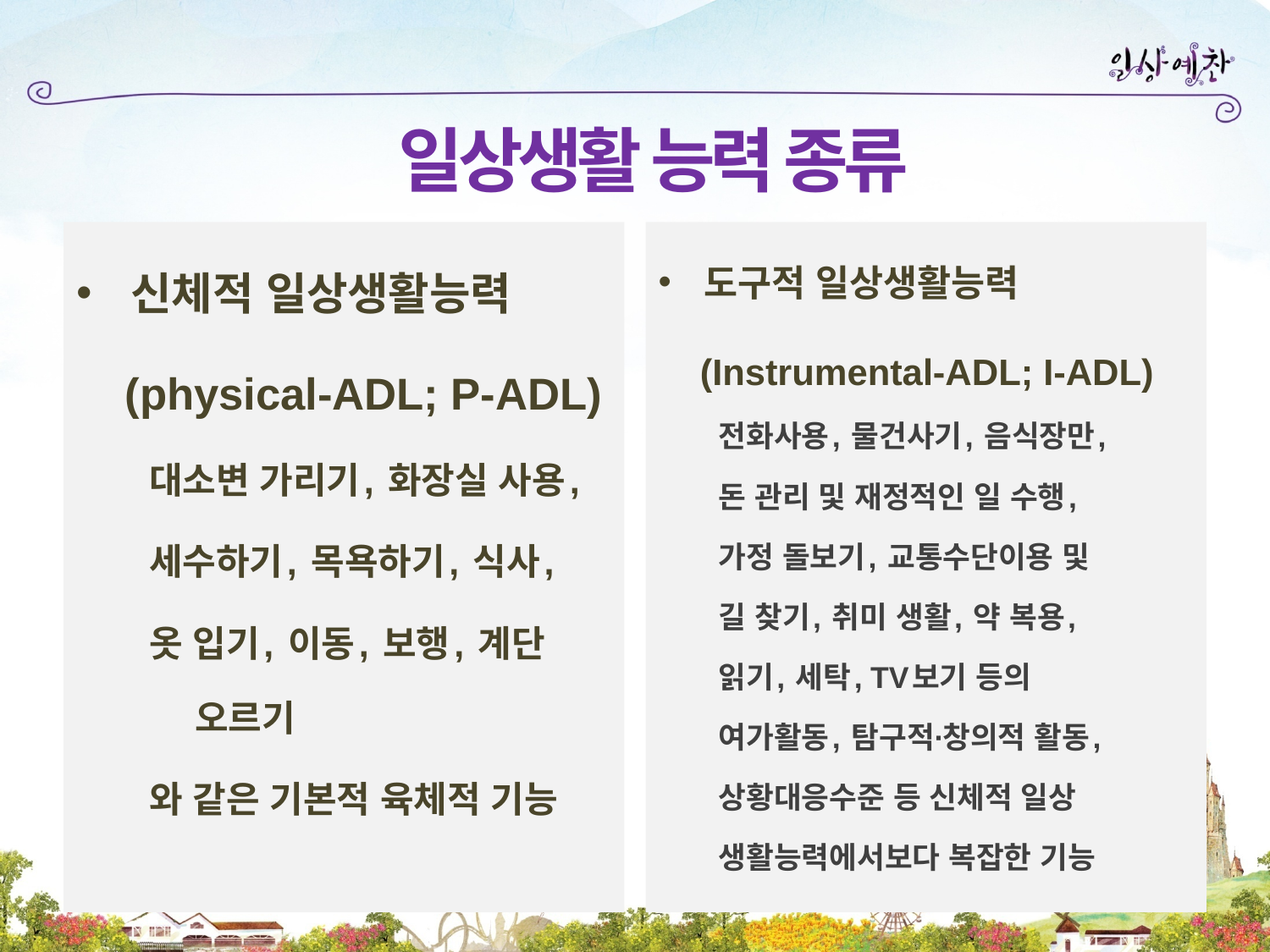

일상생활 능력 종류
신체적 일상생활능력
    (physical-ADL; P-ADL)
대소변 가리기, 화장실 사용,
세수하기, 목욕하기, 식사,
옷 입기, 이동, 보행, 계단 오르기
와 같은 기본적 육체적 기능
도구적 일상생활능력
    (Instrumental-ADL; I-ADL)
전화사용, 물건사기, 음식장만,
돈 관리 및 재정적인 일 수행,
가정 돌보기, 교통수단이용 및
길 찾기, 취미 생활, 약 복용,
읽기, 세탁, TV보기 등의
여가활동, 탐구적∙창의적 활동,
상황대응수준 등 신체적 일상
생활능력에서보다 복잡한 기능